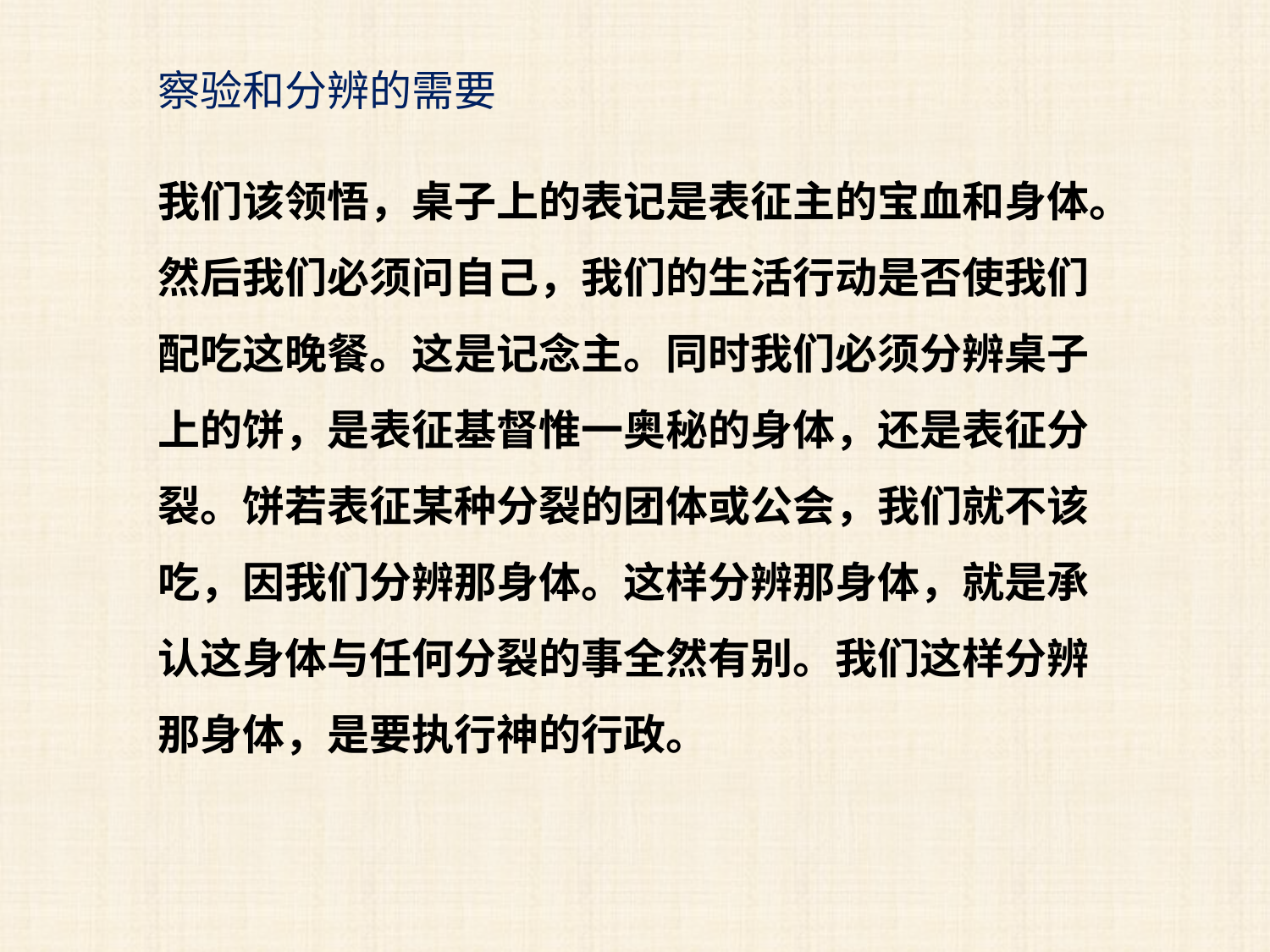

察验和分辨的需要
我们该领悟，桌子上的表记是表征主的宝血和身体。然后我们必须问自己，我们的生活行动是否使我们配吃这晚餐。这是记念主。同时我们必须分辨桌子上的饼，是表征基督惟一奥秘的身体，还是表征分裂。饼若表征某种分裂的团体或公会，我们就不该吃，因我们分辨那身体。这样分辨那身体，就是承认这身体与任何分裂的事全然有别。我们这样分辨那身体，是要执行神的行政。